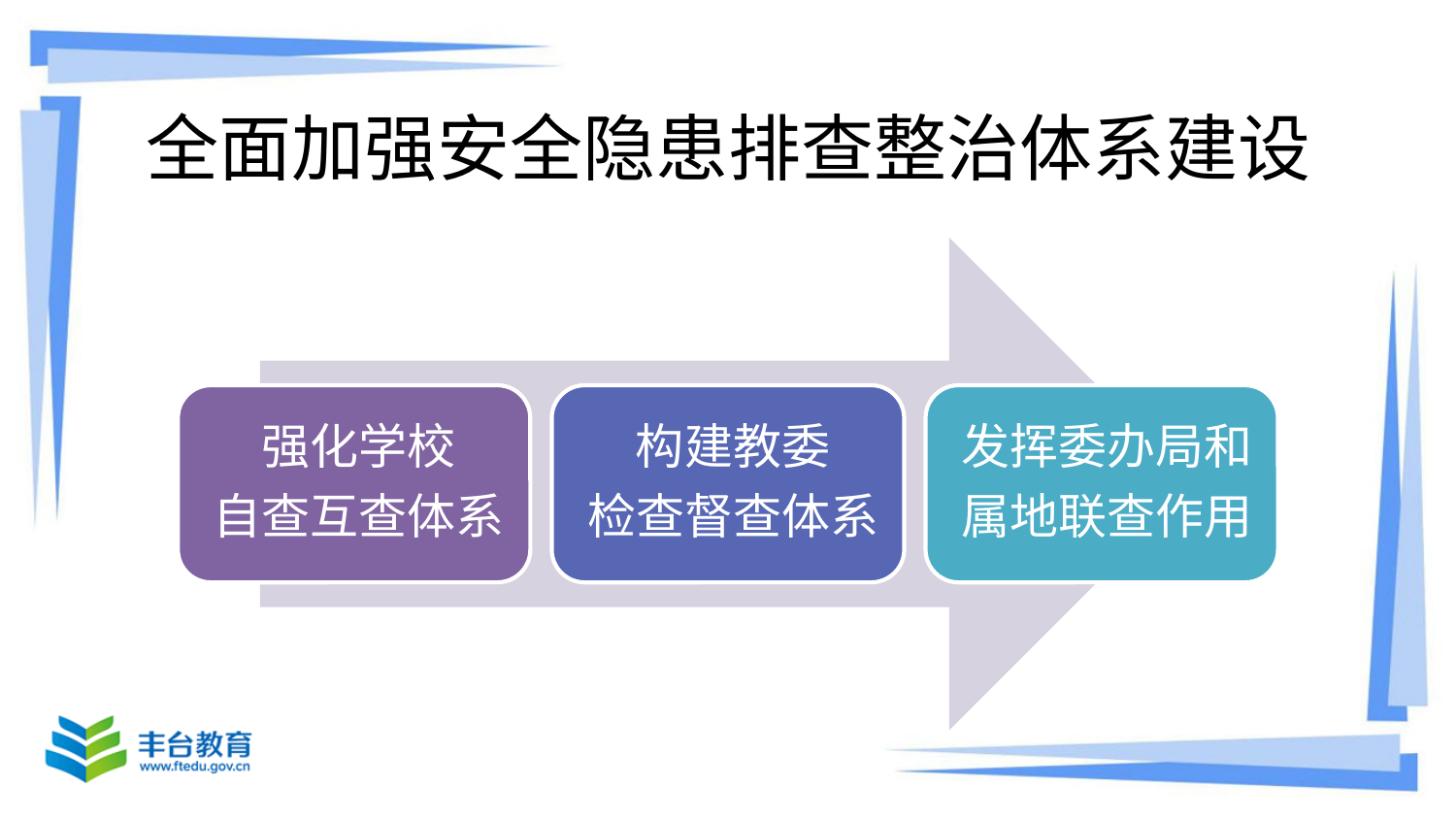

# 全面加强安全隐患排查整治体系建设
强化学校
自查互查体系
构建教委
检查督查体系
发挥委办局和
属地联查作用